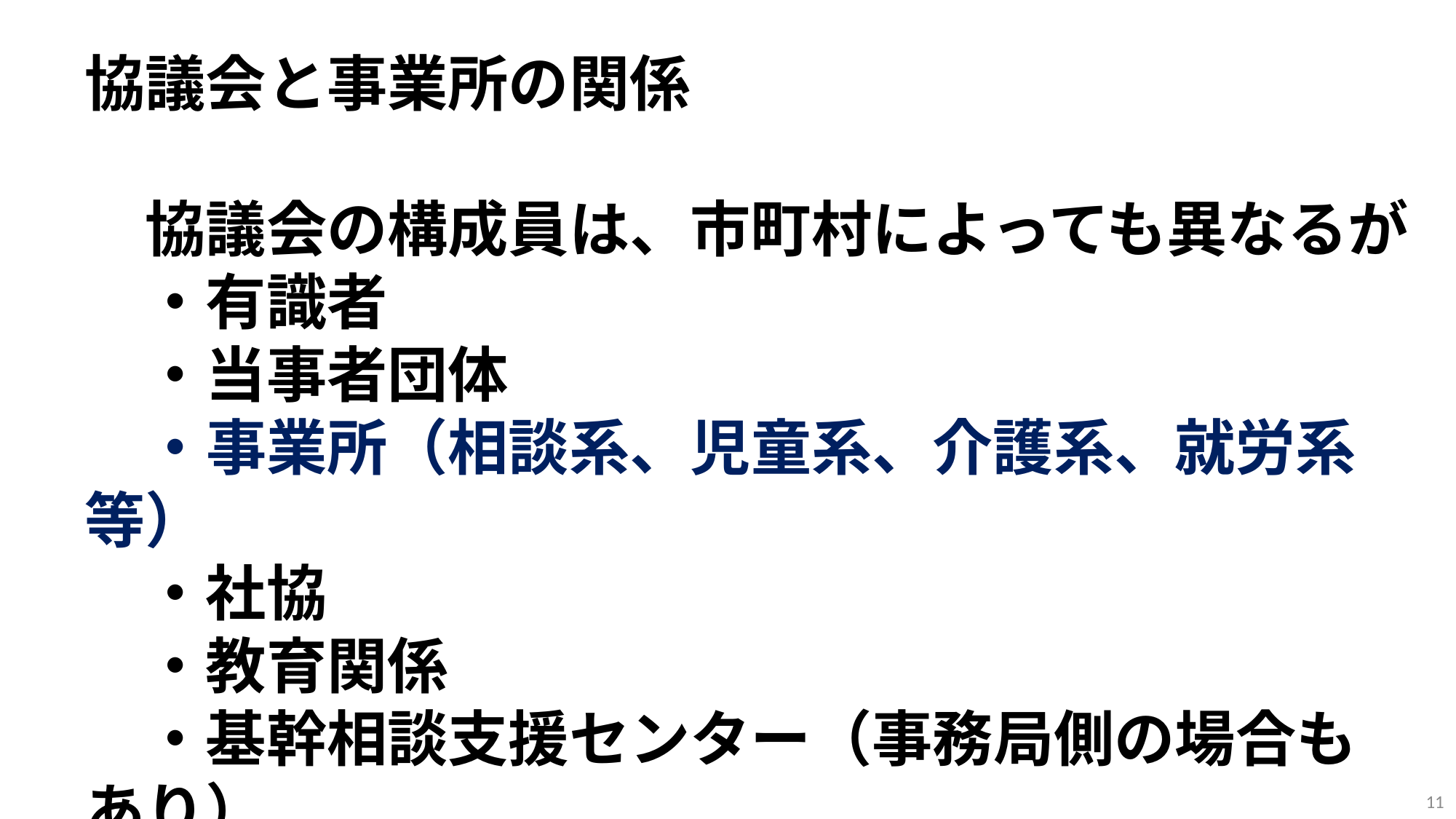

協議会と事業所の関係

　協議会の構成員は、市町村によっても異なるが
　・有識者
　・当事者団体
　・事業所（相談系、児童系、介護系、就労系等）
　・社協
　・教育関係
　・基幹相談支援センター（事務局側の場合もあり）
　　　　　　　　　　　　　　　　　　　　　　　　　　　　　　　等
11